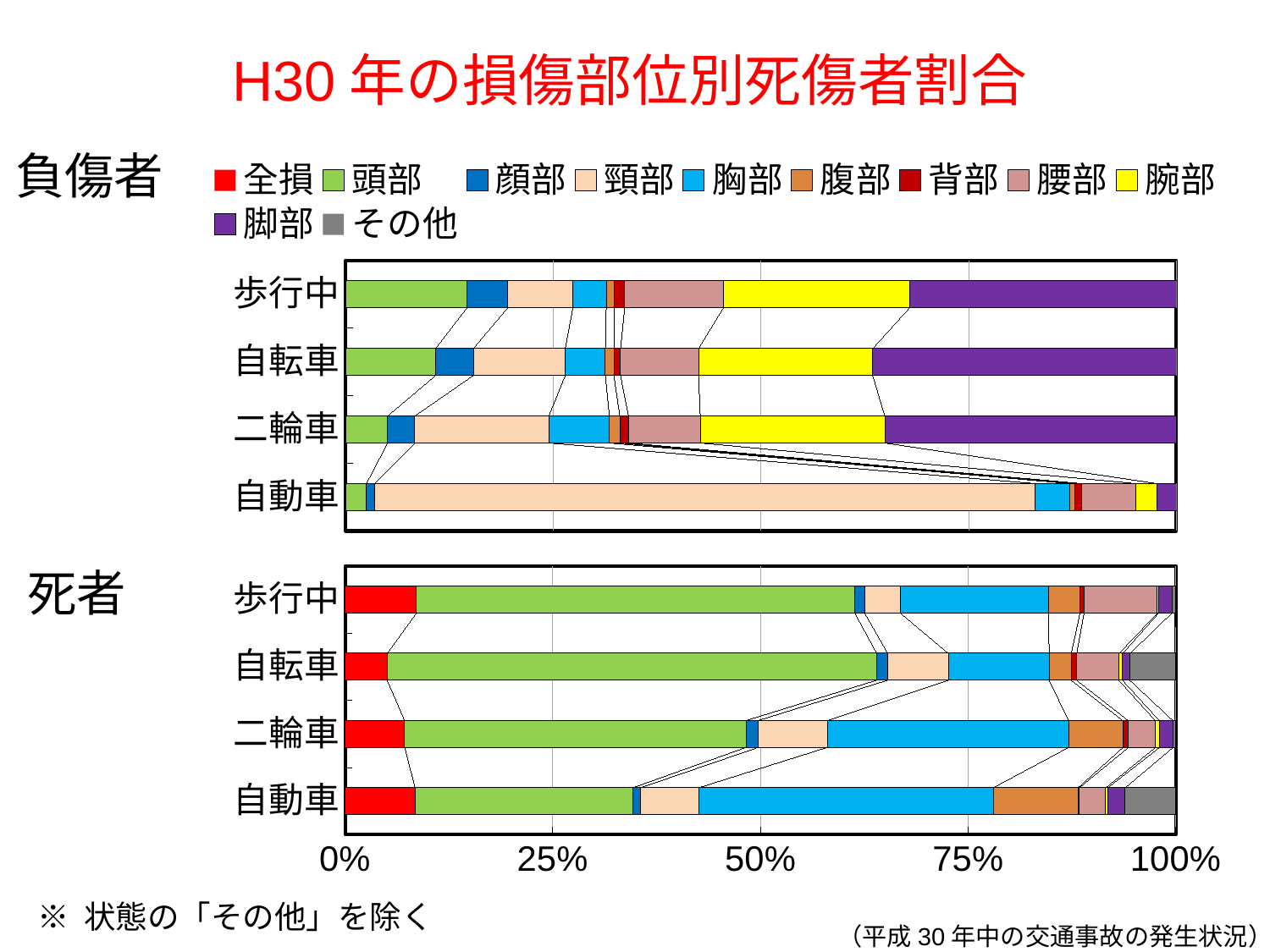

# H30年の損傷部位別死傷者割合
負傷者

### Chart

| Category | 全損 | 頭部 | 顔部 | 頸部 | 胸部 | 腹部 | 背部 | 腰部 | 腕部 | 脚部 | その他 |
|---|---|---|---|---|---|---|---|---|---|---|---|
| 自動車 | 0.0 | 8443.0 | 3413.0 | 269051.0 | 14063.0 | 1994.0 | 2833.0 | 21965.0 | 8688.0 | 7873.0 | 10.0 |
| 二輪車 | 0.0 | 2713.0 | 1763.0 | 8689.0 | 3933.0 | 673.0 | 562.0 | 4653.0 | 11959.0 | 18883.0 | 0.0 |
| 自転車 | 0.0 | 9097.0 | 3807.0 | 9290.0 | 4049.0 | 867.0 | 669.0 | 7886.0 | 17602.0 | 30659.0 | 4.0 |
| 歩行中 | 0.0 | 7163.0 | 2406.0 | 3860.0 | 1974.0 | 492.0 | 598.0 | 5828.0 | 10999.0 | 15763.0 | 2.0 |
死者

### Chart

| Category | 全損 | 頭部 | 顔部 | 頸部 | 胸部 | 腹部 | 背部 | 腰部 | 腕部 | 脚部 | その他 |
|---|---|---|---|---|---|---|---|---|---|---|---|
| 自動車 | 101.0 | 314.0 | 11.0 | 84.0 | 424.0 | 122.0 | 2.0 | 38.0 | 3.0 | 25.0 | 73.0 |
| 二輪車 | 44.0 | 252.0 | 9.0 | 51.0 | 178.0 | 40.0 | 4.0 | 20.0 | 3.0 | 10.0 | 2.0 |
| 自転車 | 23.0 | 267.0 | 6.0 | 33.0 | 55.0 | 12.0 | 3.0 | 23.0 | 2.0 | 4.0 | 25.0 |
| 歩行中 | 108.0 | 664.0 | 15.0 | 54.0 | 224.0 | 48.0 | 6.0 | 111.0 | 2.0 | 20.0 | 6.0 |
※ 状態の「その他」を除く
（平成30年中の交通事故の発生状況）